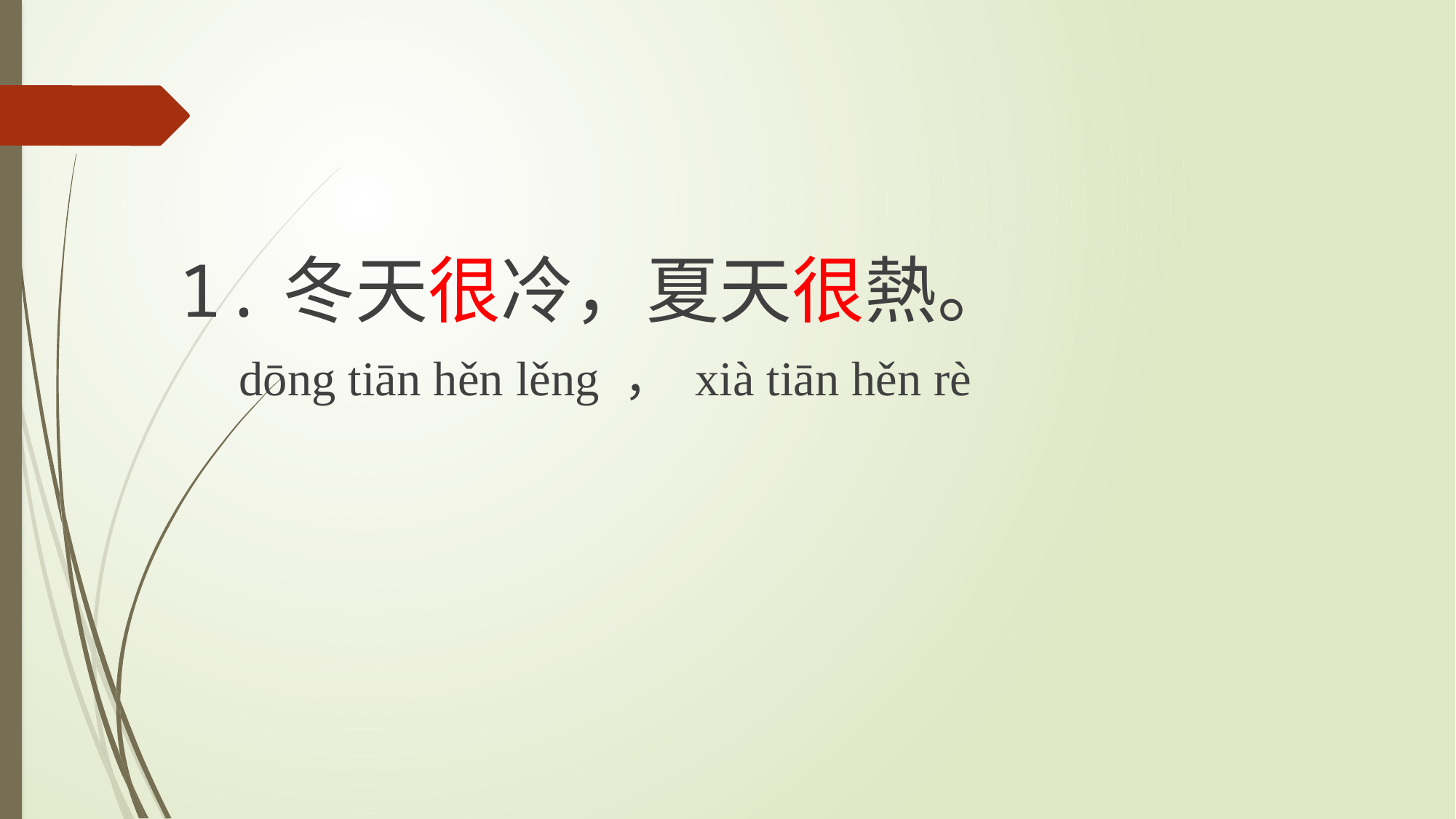

1.冬天很冷，夏天很熱。
     dōng tiān hěn lěng ， xià tiān hěn rè